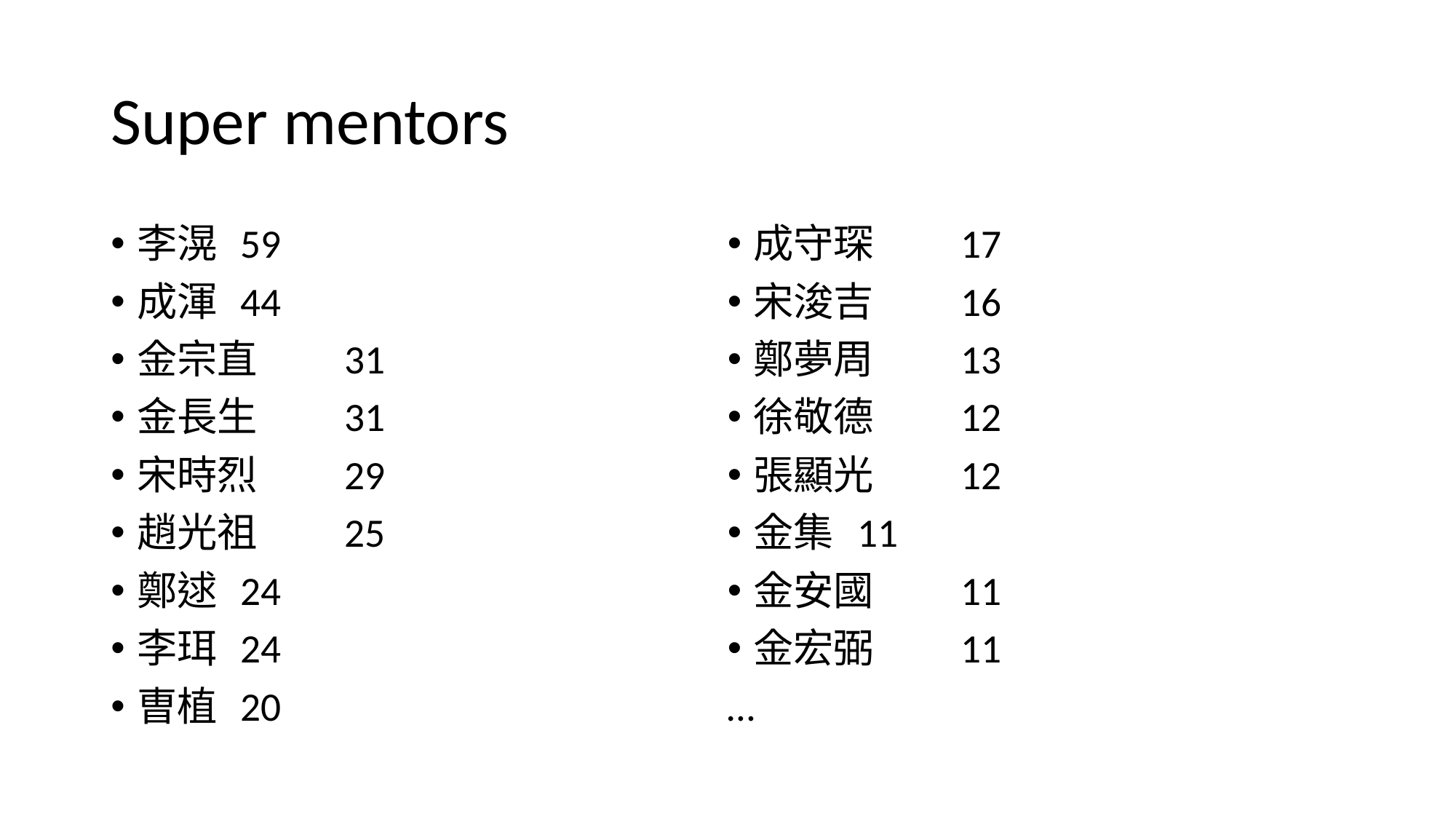

# Super mentors
李滉	59
成渾	44
金宗直	31
金長生	31
宋時烈	29
趙光祖	25
鄭逑	24
李珥	24
曺植	20
成守琛	17
宋浚吉	16
鄭夢周	13
徐敬德	12
張顯光	12
金集	11
金安國	11
金宏弼	11
…